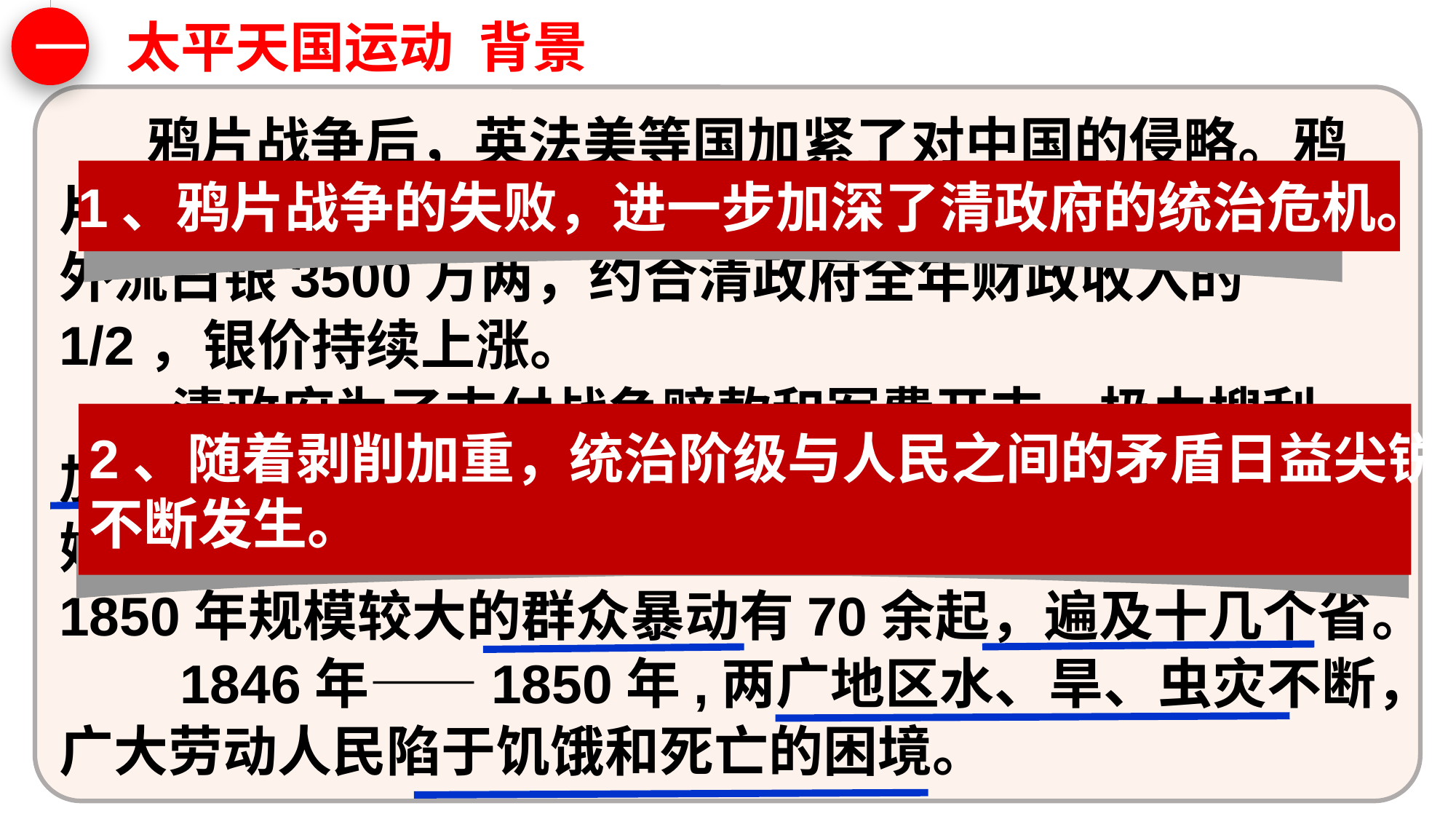

一
太平天国运动  背景
        鸦片战争后，英法美等国加紧了对中国的侵略。鸦片和棉纺织品输入大量增加，白银大量外流，平均每年外流白银3500万两，约合清政府全年财政收入的1/2，银价持续上涨。
        清政府为了支付战争赔款和军费开支，极力搜刮，加捐加税。各州县连连下令催交捐税，急如星火，老百姓苦不堪言。官府常抓人毒打交不起税的人。1843—1850年规模较大的群众暴动有70余起，遍及十几个省。
        1846年——1850年,两广地区水、旱、虫灾不断，广大劳动人民陷于饥饿和死亡的困境。
  1、鸦片战争的失败，进一步加深了清政府的统治危机。

2、随着剥削加重，统治阶级与人民之间的矛盾日益尖锐，农民反抗斗争
不断发生。